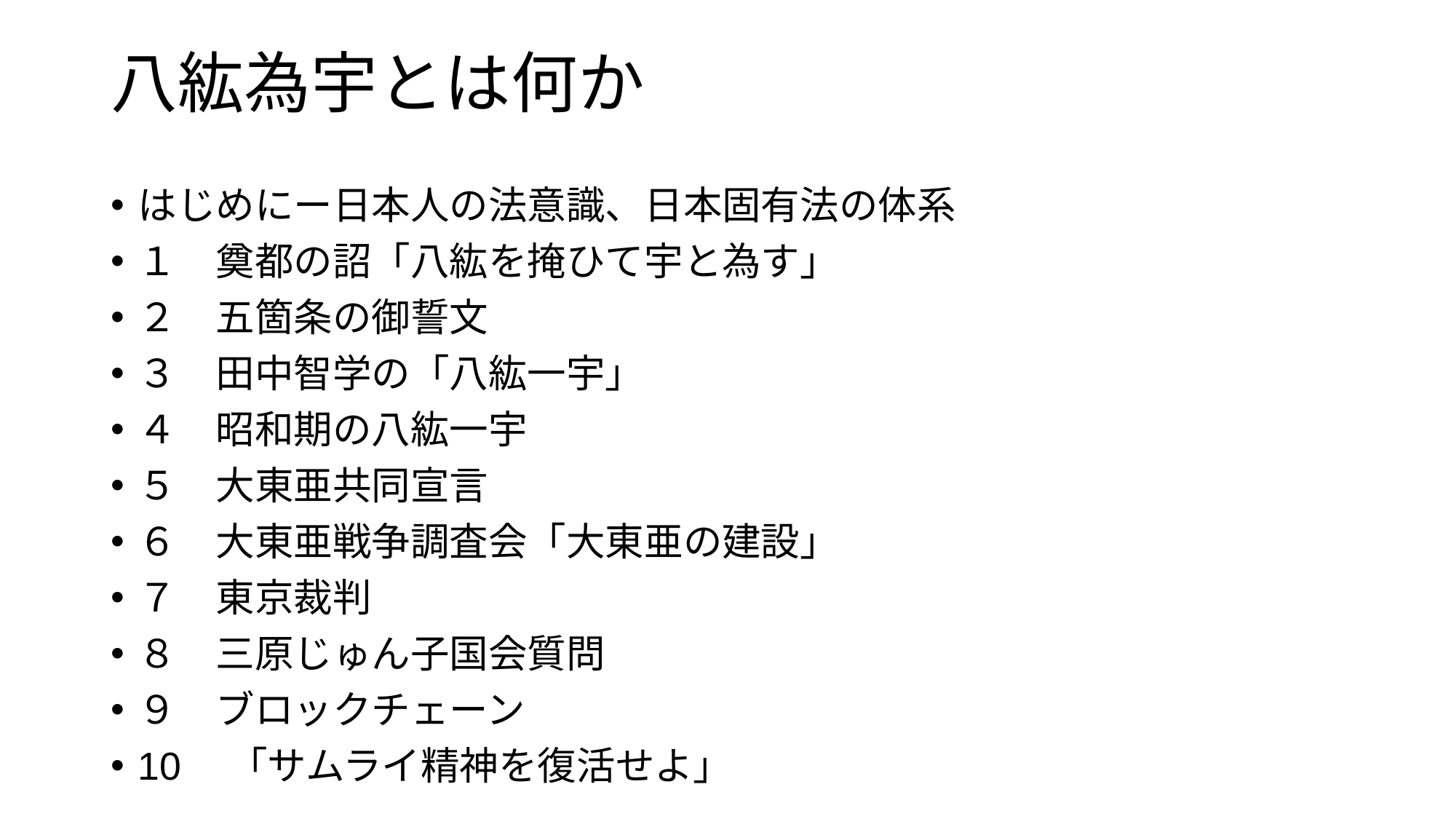

# 八紘為宇とは何か
はじめにー日本人の法意識、日本固有法の体系
１　奠都の詔「八紘を掩ひて宇と為す」
２　五箇条の御誓文
３　田中智学の「八紘一宇」
４　昭和期の八紘一宇
５　大東亜共同宣言
６　大東亜戦争調査会「大東亜の建設」
７　東京裁判
８　三原じゅん子国会質問
９　ブロックチェーン
10　「サムライ精神を復活せよ」